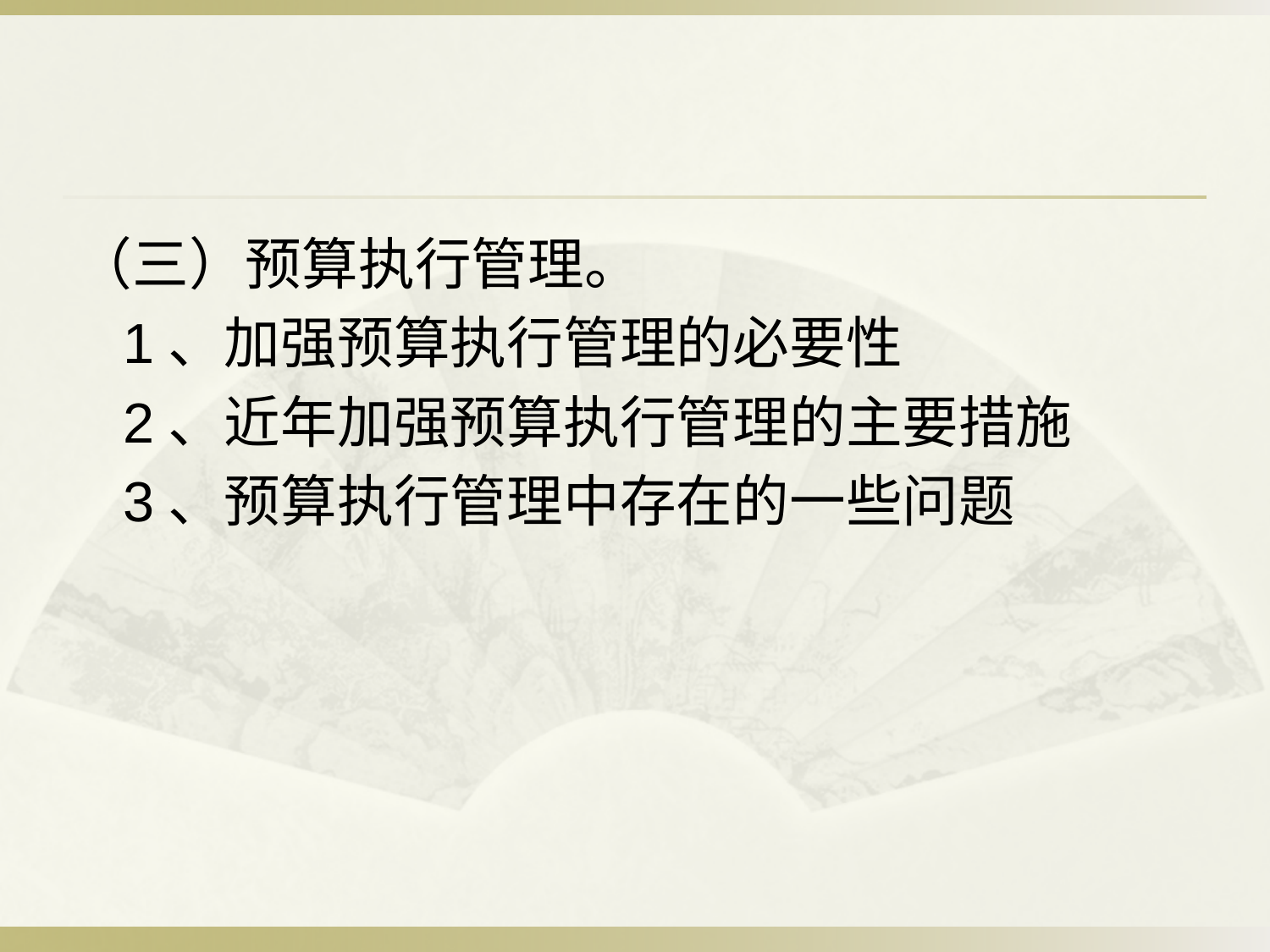

#
（三）预算执行管理。
   1、加强预算执行管理的必要性
   2、近年加强预算执行管理的主要措施
   3、预算执行管理中存在的一些问题